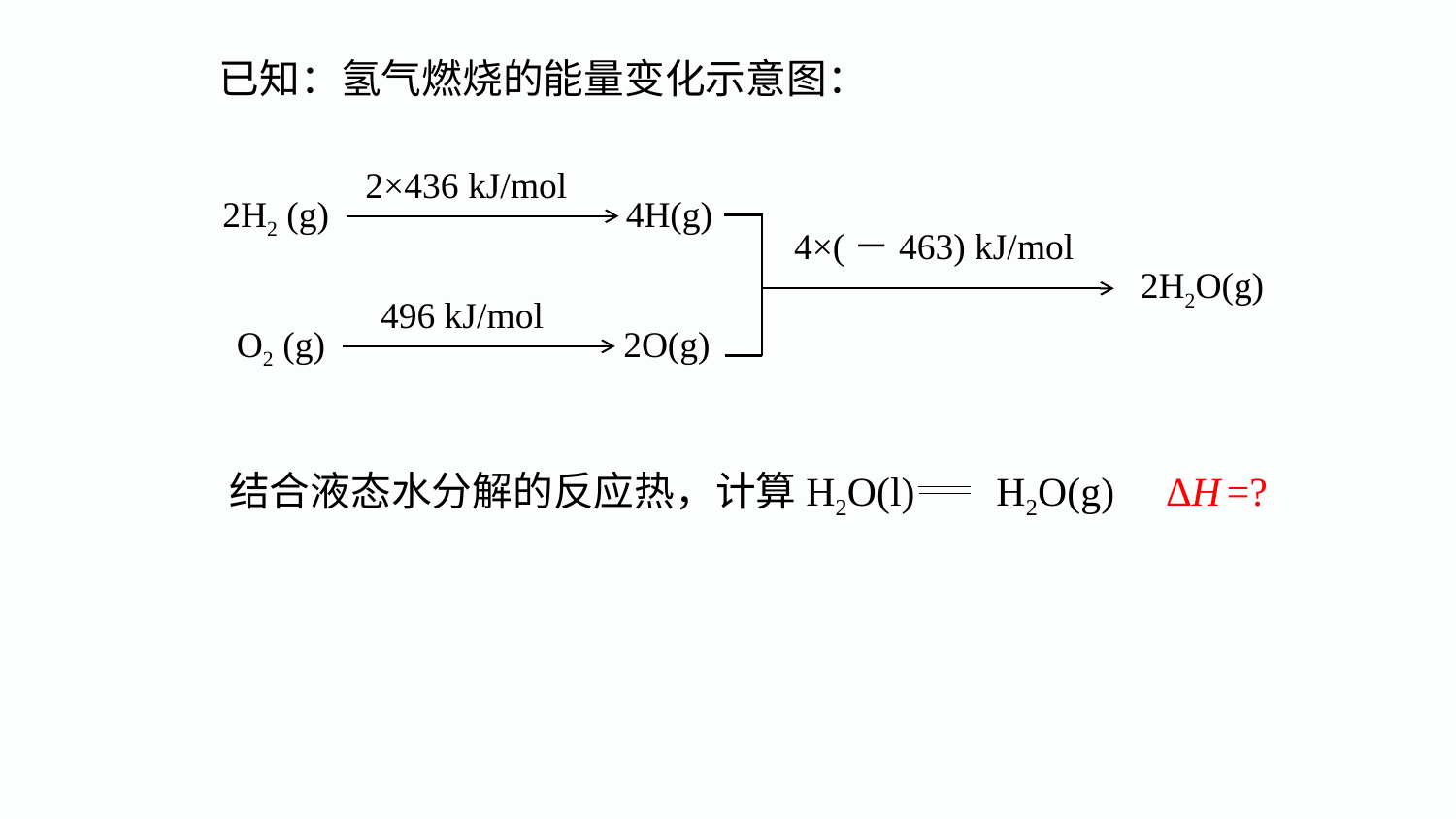

已知：氢气燃烧的能量变化示意图：
2×436 kJ/mol
2H2 (g)
4H(g)
4×(－463) kJ/mol
2H2O(g)
496 kJ/mol
O2 (g)
2O(g)
结合液态水分解的反应热，计算H2O(l)        H2O(g)     ΔH =?